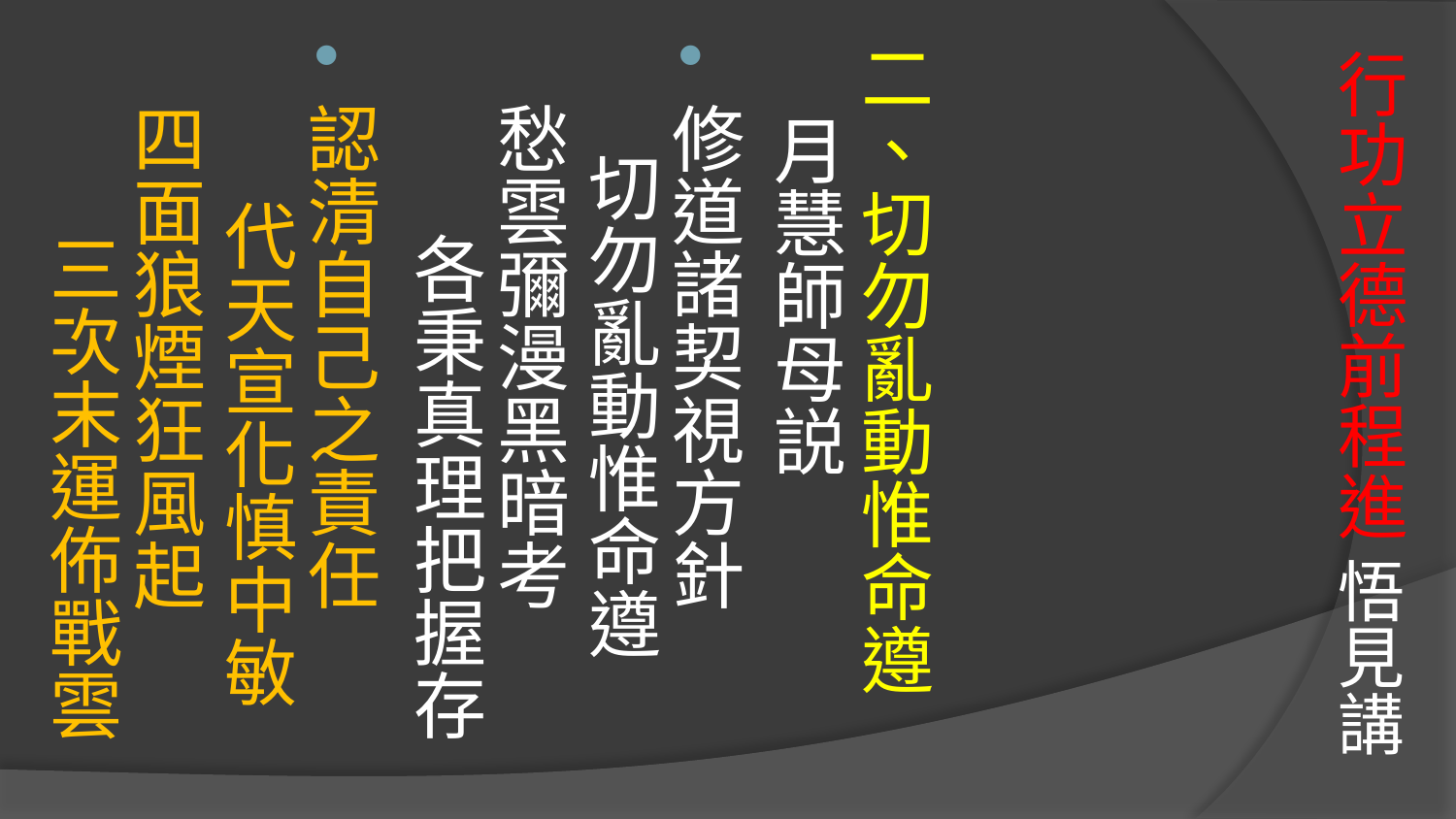

# 行功立德前程進 悟見講
二、切勿亂動惟命遵
　月慧師母説
修道諸契視方針              切勿亂動惟命遵
愁雲彌漫黑暗考　               各秉真理把握存
認清自己之責任　             代天宣化慎中敏
四面狼煙狂風起　               三次末運佈戰雲